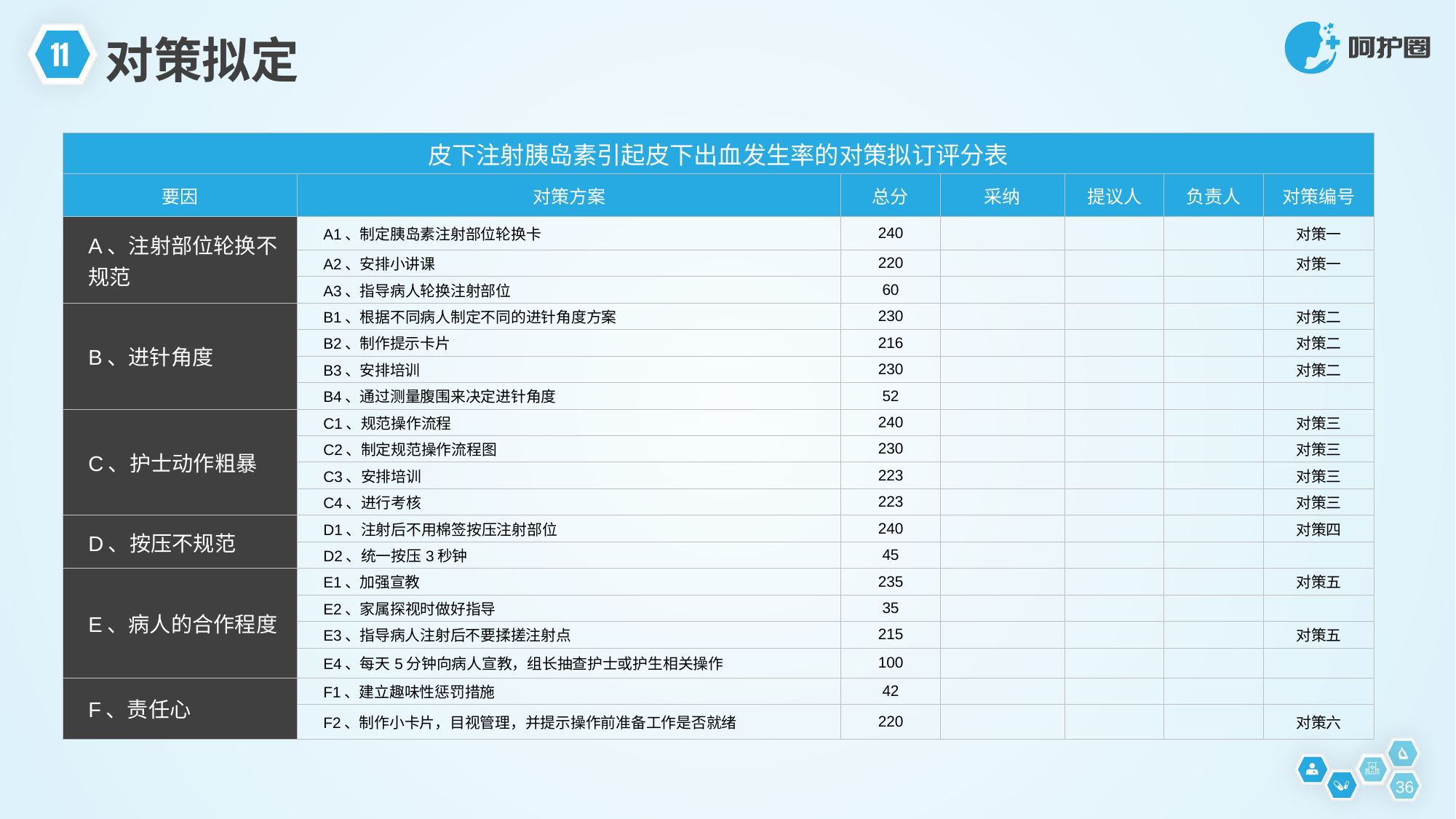

11
对策拟定
| 皮下注射胰岛素引起皮下出血发生率的对策拟订评分表 |  |  |  |  |  |  |
| --- | --- | --- | --- | --- | --- | --- |
| 要因 | 对策方案 | 总分 | 采纳 | 提议人 | 负责人 | 对策编号 |
| A、注射部位轮换不规范 | A1、制定胰岛素注射部位轮换卡 | 240 |  |  |  | 对策一 |
|  | A2、安排小讲课 | 220 |  |  |  | 对策一 |
|  | A3、指导病人轮换注射部位 | 60 |  |  |  |  |
| B、进针角度 | B1、根据不同病人制定不同的进针角度方案 | 230 |  |  |  | 对策二 |
|  | B2、制作提示卡片 | 216 |  |  |  | 对策二 |
|  | B3、安排培训 | 230 |  |  |  | 对策二 |
|  | B4、通过测量腹围来决定进针角度 | 52 |  |  |  |  |
| C、护士动作粗暴 | C1、规范操作流程 | 240 |  |  |  | 对策三 |
|  | C2、制定规范操作流程图 | 230 |  |  |  | 对策三 |
|  | C3、安排培训 | 223 |  |  |  | 对策三 |
|  | C4、进行考核 | 223 |  |  |  | 对策三 |
| D、按压不规范 | D1、注射后不用棉签按压注射部位 | 240 |  |  |  | 对策四 |
|  | D2、统一按压3秒钟 | 45 |  |  |  |  |
| E、病人的合作程度 | E1、加强宣教 | 235 |  |  |  | 对策五 |
|  | E2、家属探视时做好指导 | 35 |  |  |  |  |
|  | E3、指导病人注射后不要揉搓注射点 | 215 |  |  |  | 对策五 |
|  | E4、每天5分钟向病人宣教，组长抽查护士或护生相关操作 | 100 |  |  |  |  |
| F、责任心 | F1、建立趣味性惩罚措施 | 42 |  |  |  |  |
|  | F2、制作小卡片，目视管理，并提示操作前准备工作是否就绪 | 220 |  |  |  | 对策六 |